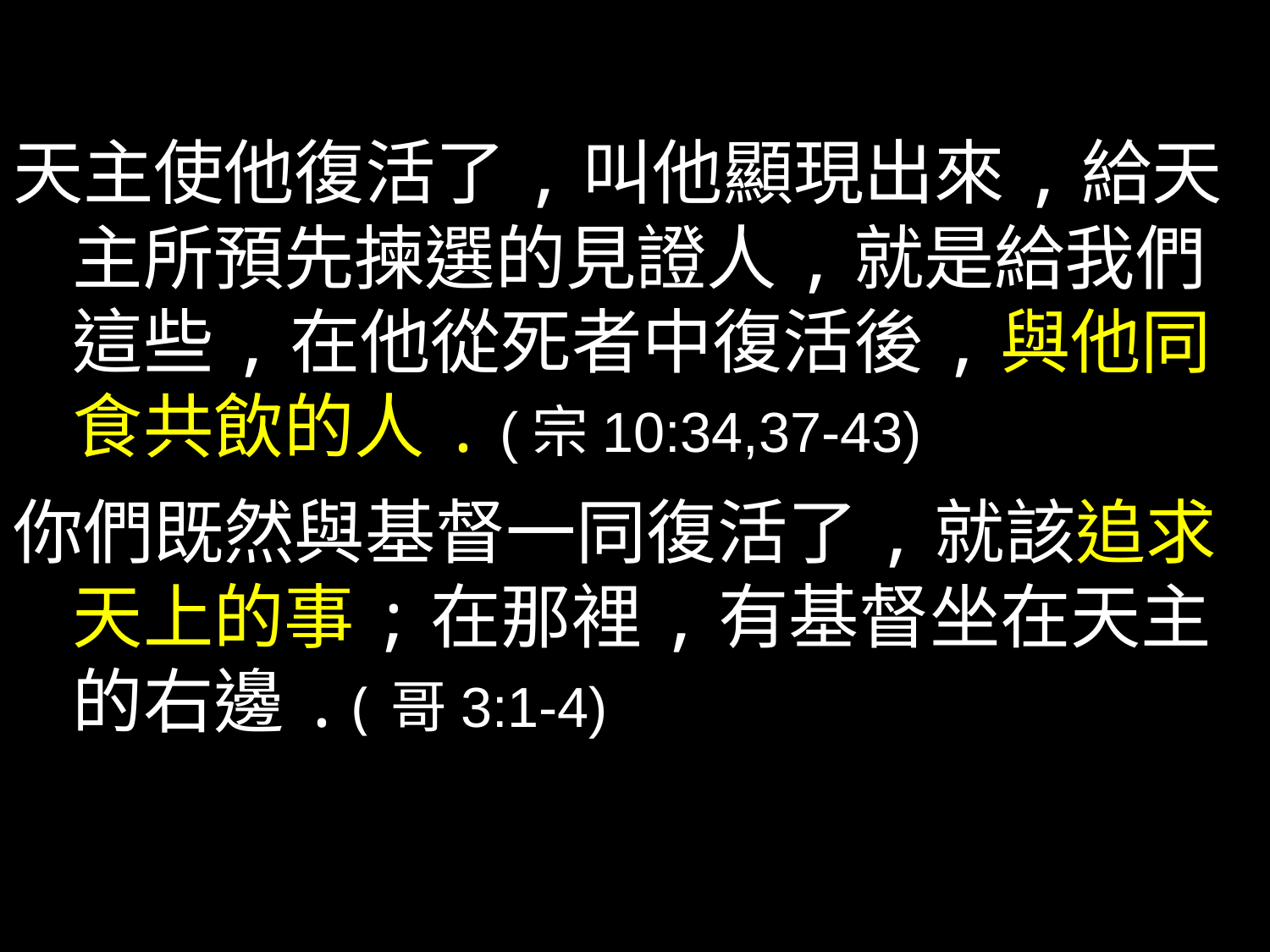

天主使他復活了,叫他顯現出來,給天主所預先揀選的見證人,就是給我們這些,在他從死者中復活後,與他同食共飲的人. (宗10:34,37-43)
你們既然與基督一同復活了,就該追求天上的事;在那裡,有基督坐在天主的右邊.(哥3:1-4)